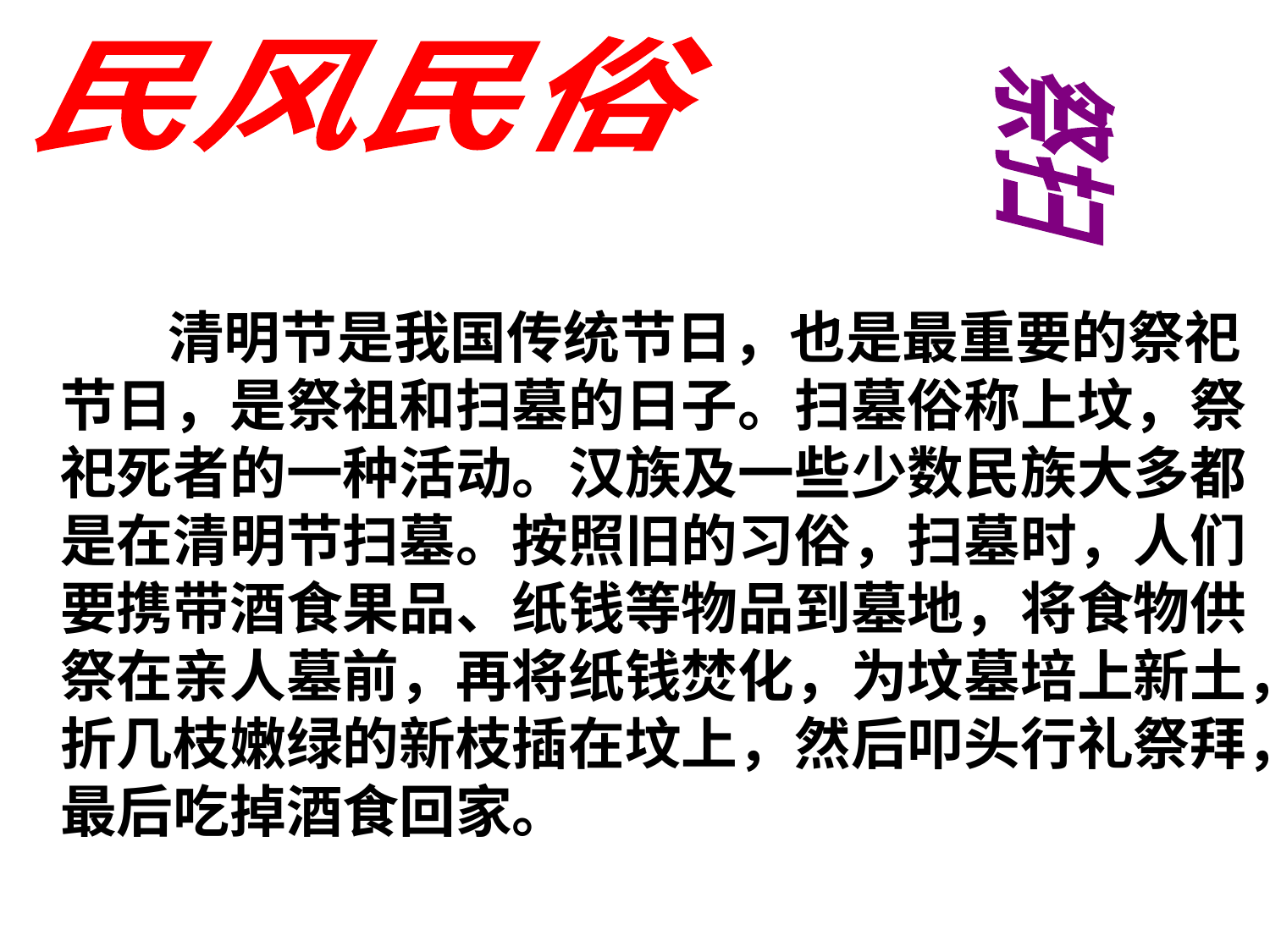

民风民俗
祭扫

           清明节是我国传统节日，也是最重要的祭祀节日，是祭祖和扫墓的日子。扫墓俗称上坟，祭祀死者的一种活动。汉族及一些少数民族大多都是在清明节扫墓。按照旧的习俗，扫墓时，人们要携带酒食果品、纸钱等物品到墓地，将食物供祭在亲人墓前，再将纸钱焚化，为坟墓培上新土，折几枝嫩绿的新枝插在坟上，然后叩头行礼祭拜，最后吃掉酒食回家。